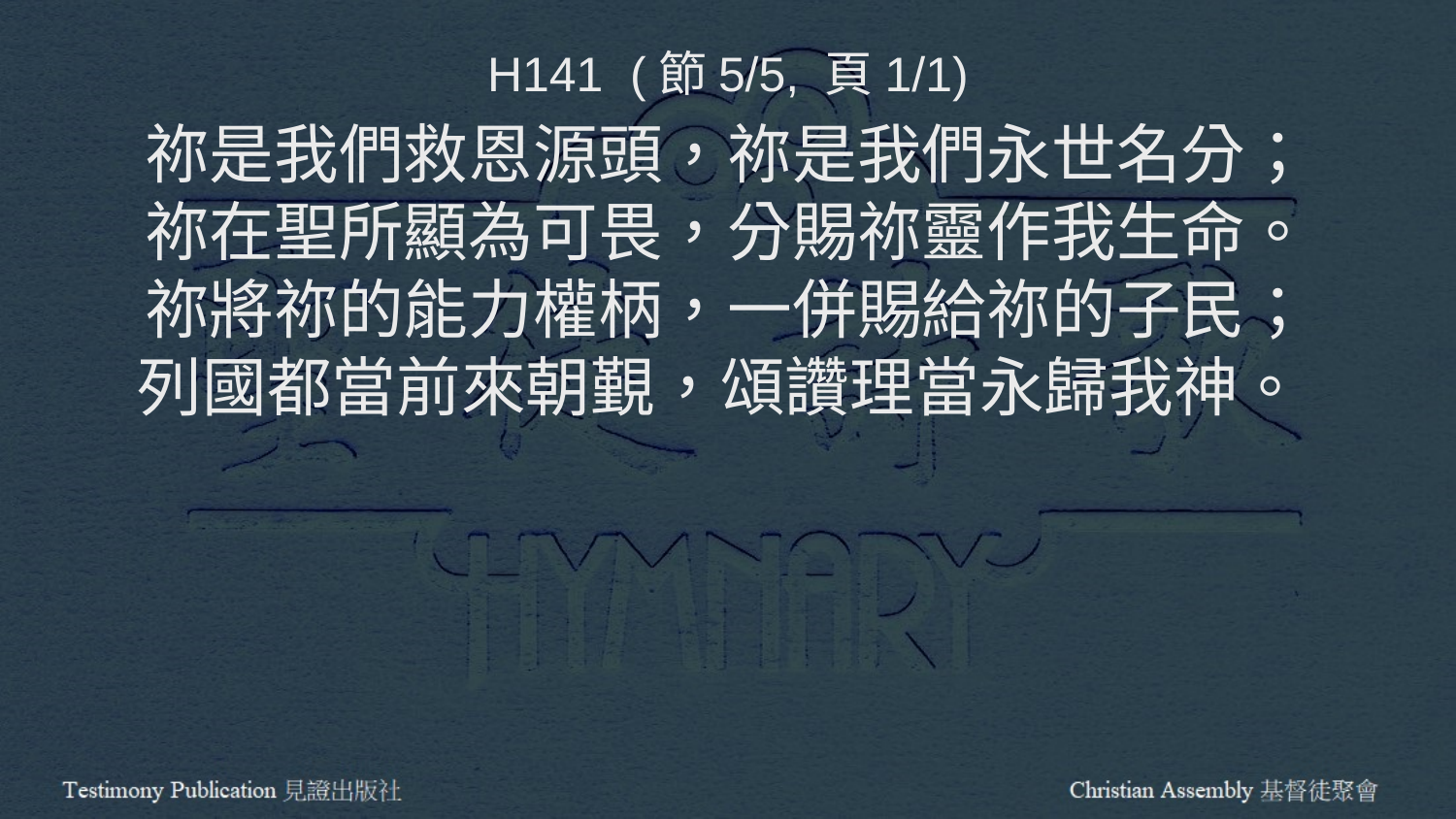

H141  (節5/5, 頁1/1)
祢是我們救恩源頭，祢是我們永世名分；
祢在聖所顯為可畏，分賜祢靈作我生命。
祢將祢的能力權柄，一併賜給祢的子民；
列國都當前來朝覲，頌讚理當永歸我神。